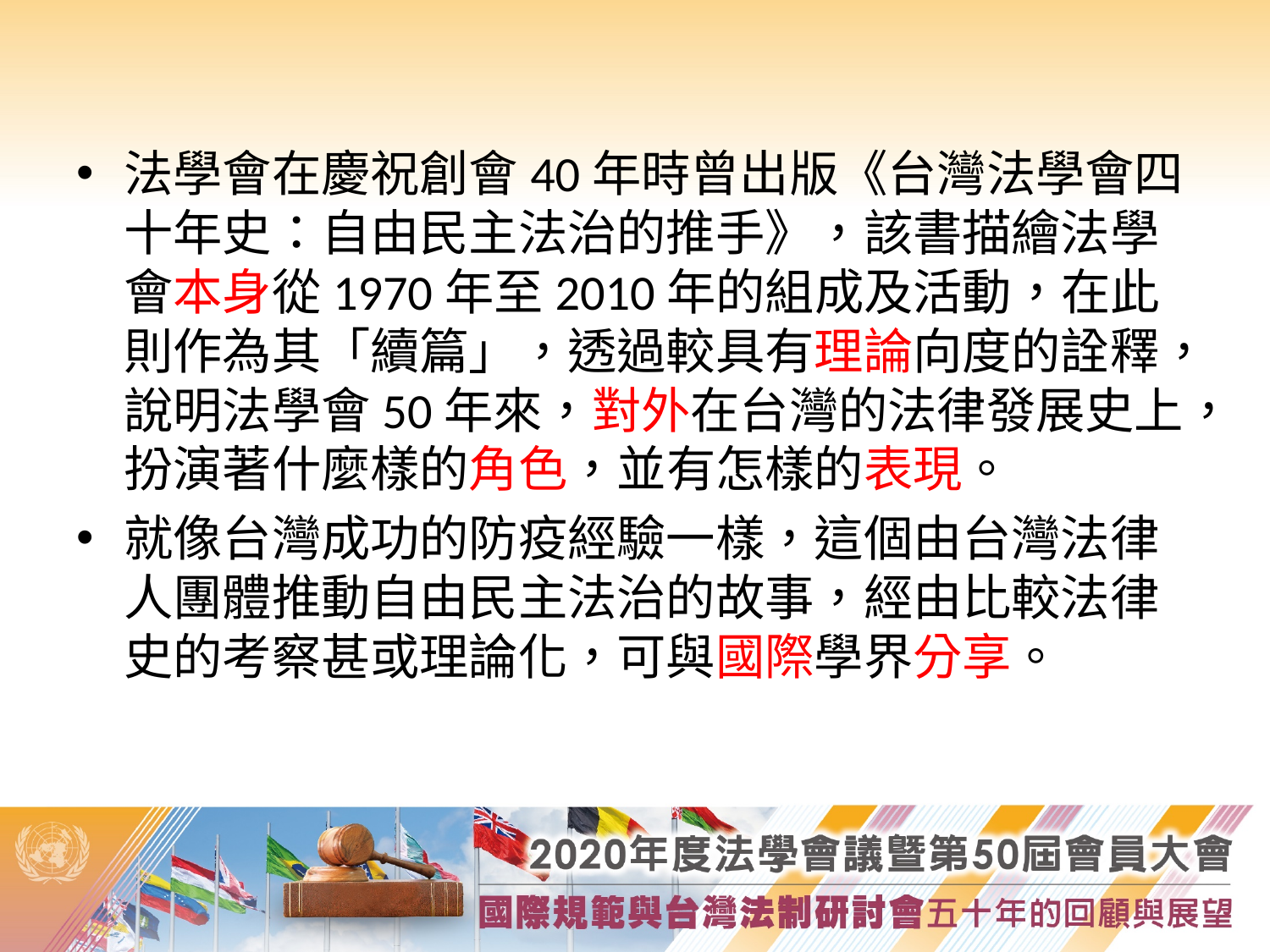

#
法學會在慶祝創會40年時曾出版《台灣法學會四十年史：自由民主法治的推手》，該書描繪法學會本身從1970年至2010年的組成及活動，在此則作為其「續篇」，透過較具有理論向度的詮釋，說明法學會50年來，對外在台灣的法律發展史上，扮演著什麼樣的角色，並有怎樣的表現。
就像台灣成功的防疫經驗一樣，這個由台灣法律人團體推動自由民主法治的故事，經由比較法律史的考察甚或理論化，可與國際學界分享。